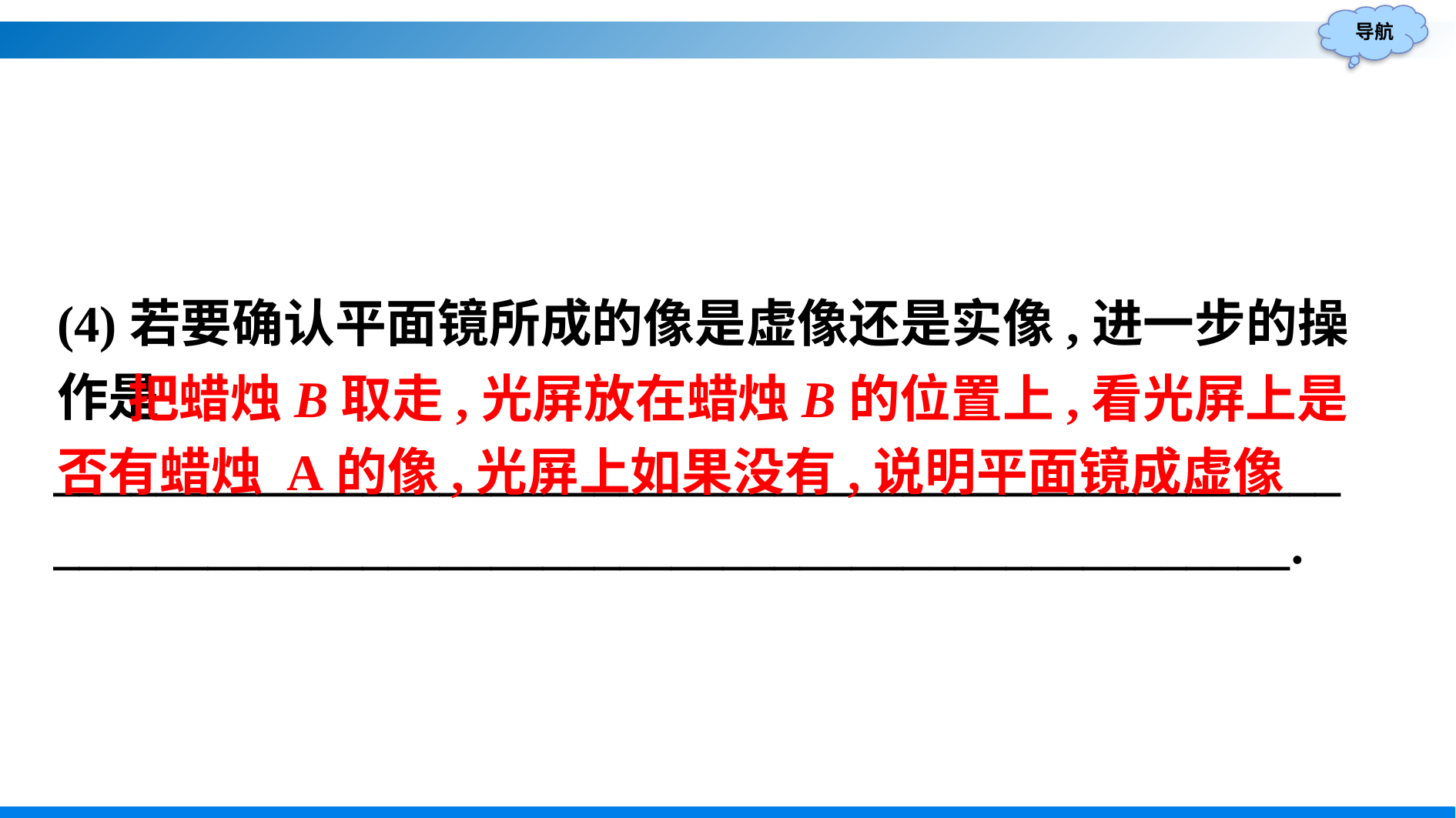

(4)若要确认平面镜所成的像是虚像还是实像,进一步的操作是__________________________________________________
________________________________________________.
     把蜡烛B取走,光屏放在蜡烛B的位置上,看光屏上是否有蜡烛 A的像,光屏上如果没有,说明平面镜成虚像